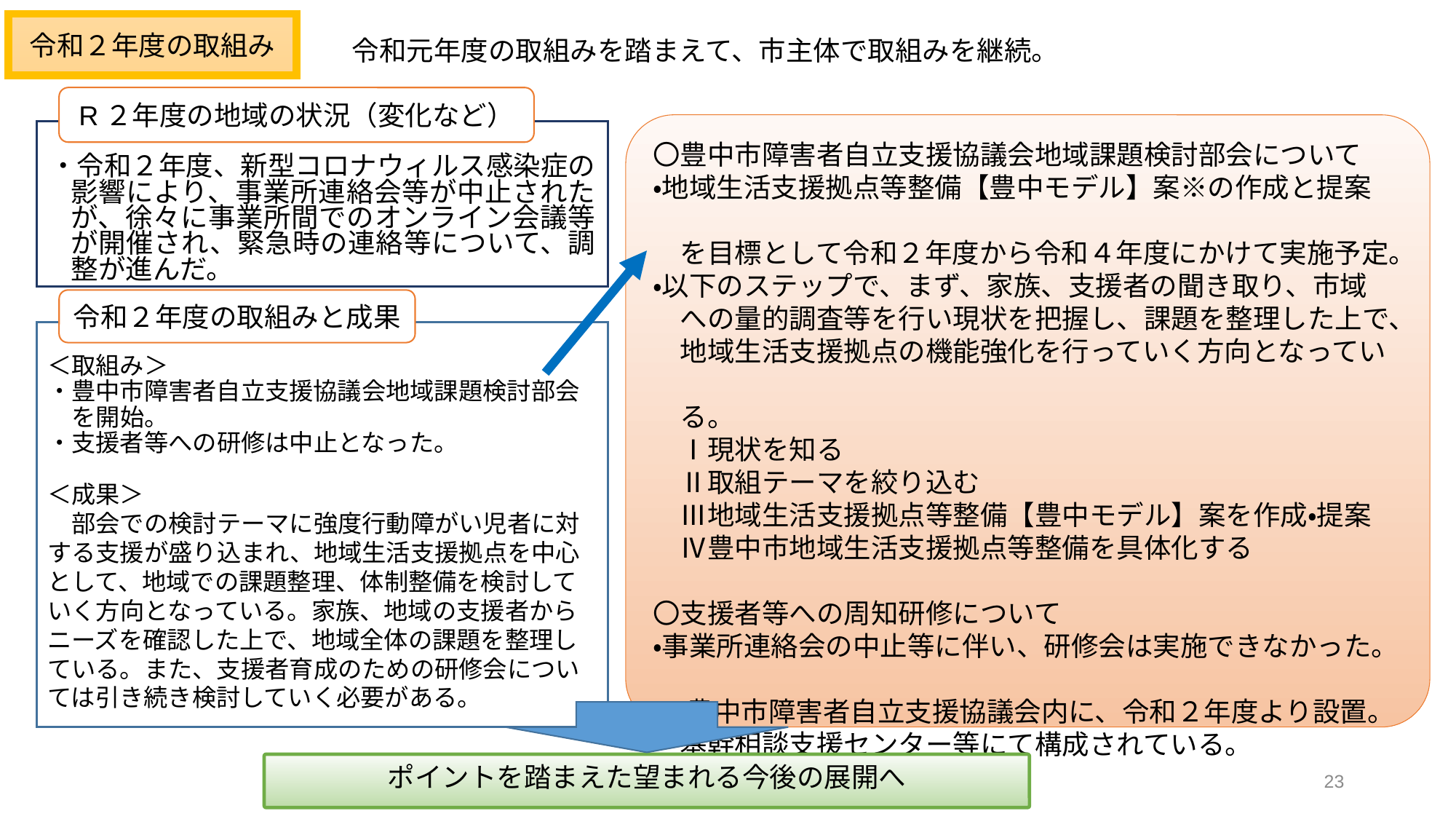

令和２年度の取組み
令和元年度の取組みを踏まえて、市主体で取組みを継続。
R２年度の地域の状況（変化など）
〇豊中市障害者自立支援協議会地域課題検討部会について
・地域生活支援拠点等整備【豊中モデル】案※の作成と提案
　を目標として令和２年度から令和４年度にかけて実施予定。
・以下のステップで、まず、家族、支援者の聞き取り、市域
　への量的調査等を行い現状を把握し、課題を整理した上で、
　地域生活支援拠点の機能強化を行っていく方向となってい
　る。
　Ⅰ現状を知る
　Ⅱ取組テーマを絞り込む
　Ⅲ地域生活支援拠点等整備【豊中モデル】案を作成・提案
　Ⅳ豊中市地域生活支援拠点等整備を具体化する

〇支援者等への周知研修について
・事業所連絡会の中止等に伴い、研修会は実施できなかった。

※豊中市障害者自立支援協議会内に、令和２年度より設置。
　基幹相談支援センター等にて構成されている。

・令和２年度、新型コロナウィルス感染症の影響により、事業所連絡会等が中止されたが、徐々に事業所間でのオンライン会議等が開催され、緊急時の連絡等について、調整が進んだ。
令和２年度の取組みと成果

＜取組み＞
・豊中市障害者自立支援協議会地域課題検討部会
　を開始。
・支援者等への研修は中止となった。

＜成果＞
　部会での検討テーマに強度行動障がい児者に対する支援が盛り込まれ、地域生活支援拠点を中心として、地域での課題整理、体制整備を検討していく方向となっている。家族、地域の支援者からニーズを確認した上で、地域全体の課題を整理している。また、支援者育成のための研修会については引き続き検討していく必要がある。

ポイントを踏まえた望まれる今後の展開へ
23